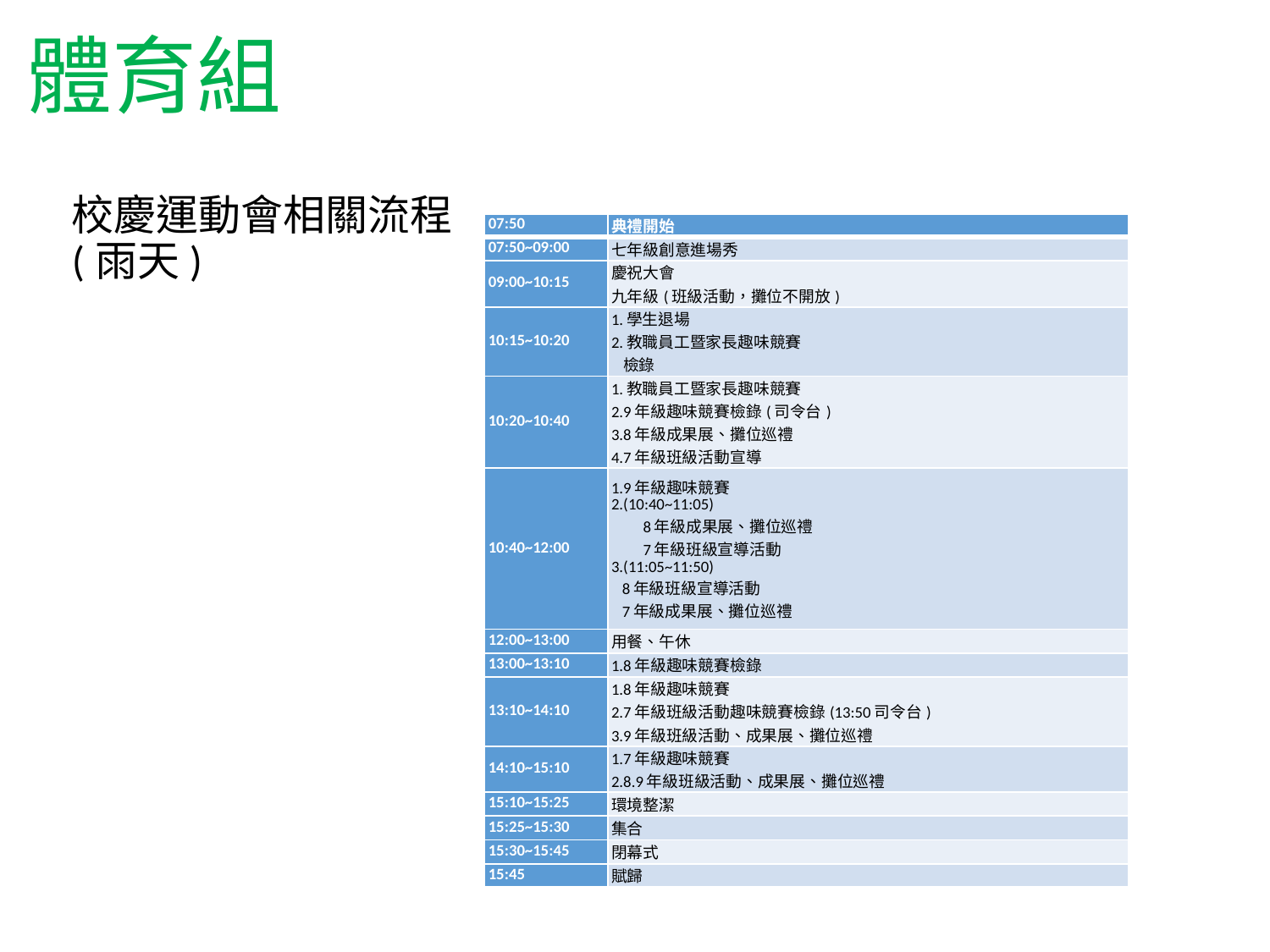

體育組
# 校慶運動會相關流程 (雨天)
| 07:50 | 典禮開始 |
| --- | --- |
| 07:50~09:00 | 七年級創意進場秀 |
| 09:00~10:15 | 慶祝大會 九年級(班級活動，攤位不開放) |
| 10:15~10:20 | 1.學生退場 2.教職員工暨家長趣味競賽 檢錄 |
| 10:20~10:40 | 1.教職員工暨家長趣味競賽 2.9年級趣味競賽檢錄(司令台) 3.8年級成果展、攤位巡禮 4.7年級班級活動宣導 |
| 10:40~12:00 | 1.9年級趣味競賽 2.(10:40~11:05) 8年級成果展、攤位巡禮 7年級班級宣導活動 3.(11:05~11:50) 8年級班級宣導活動 7年級成果展、攤位巡禮 |
| 12:00~13:00 | 用餐、午休 |
| 13:00~13:10 | 1.8年級趣味競賽檢錄 |
| 13:10~14:10 | 1.8年級趣味競賽 2.7年級班級活動趣味競賽檢錄(13:50司令台) 3.9年級班級活動、成果展、攤位巡禮 |
| 14:10~15:10 | 1.7年級趣味競賽 2.8.9年級班級活動、成果展、攤位巡禮 |
| 15:10~15:25 | 環境整潔 |
| 15:25~15:30 | 集合 |
| 15:30~15:45 | 閉幕式 |
| 15:45 | 賦歸 |